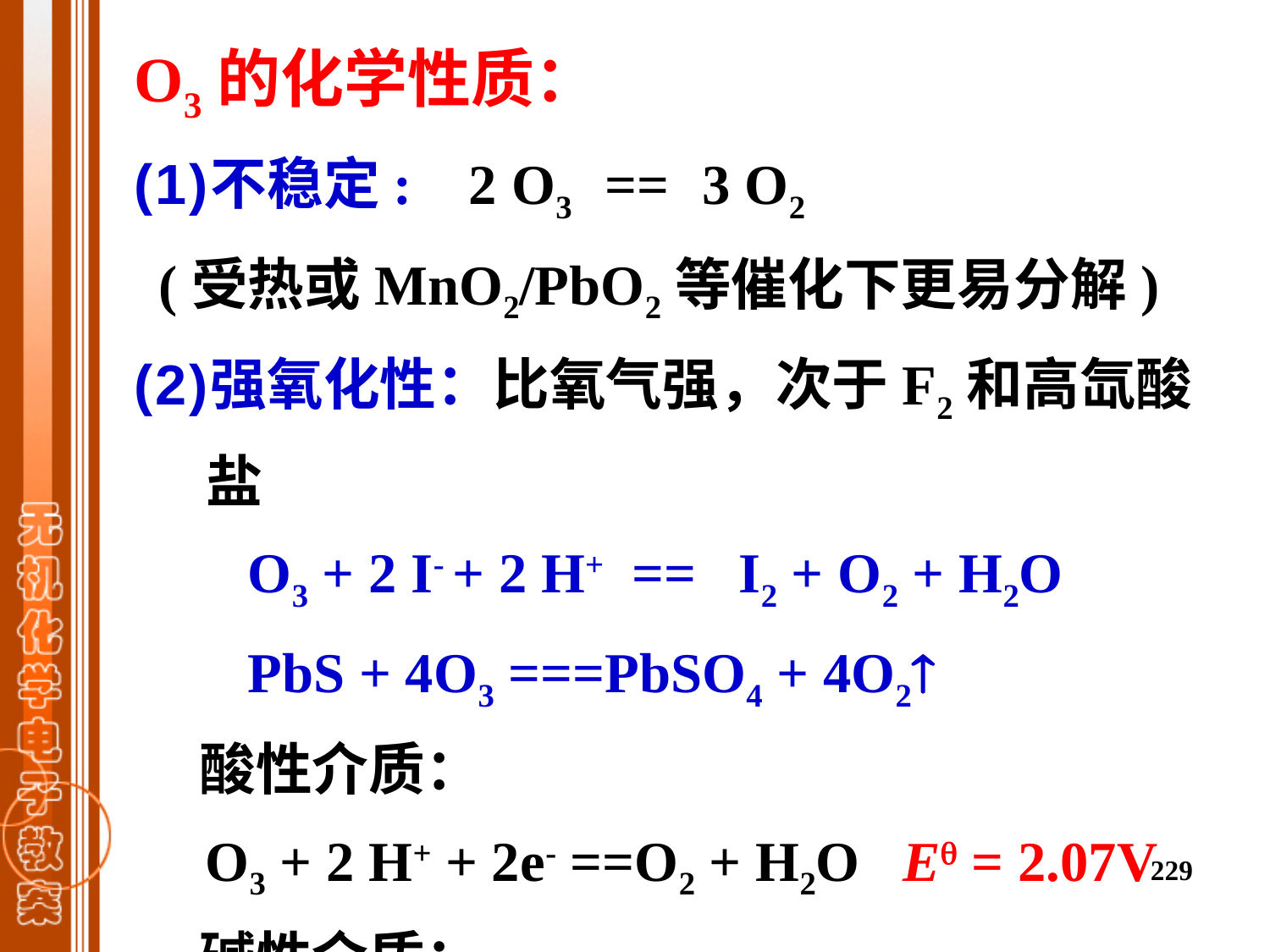

O3的化学性质：
不稳定:    2 O3    ==    3 O2
   (受热或MnO2/PbO2等催化下更易分解)
强氧化性：比氧气强，次于F2和高氙酸盐
        O3 + 2 I- + 2 H+  ==   I2 + O2 + H2O
        PbS + 4O3 ===PbSO4 + 4O2↑
    酸性介质：
     O3 + 2 H+ + 2e- ==O2 + H2O   Eθ = 2.07V
    碱性介质：
      O3 + H2O + 2e- == O2 + 2OH-  Eθ =1.20V
229